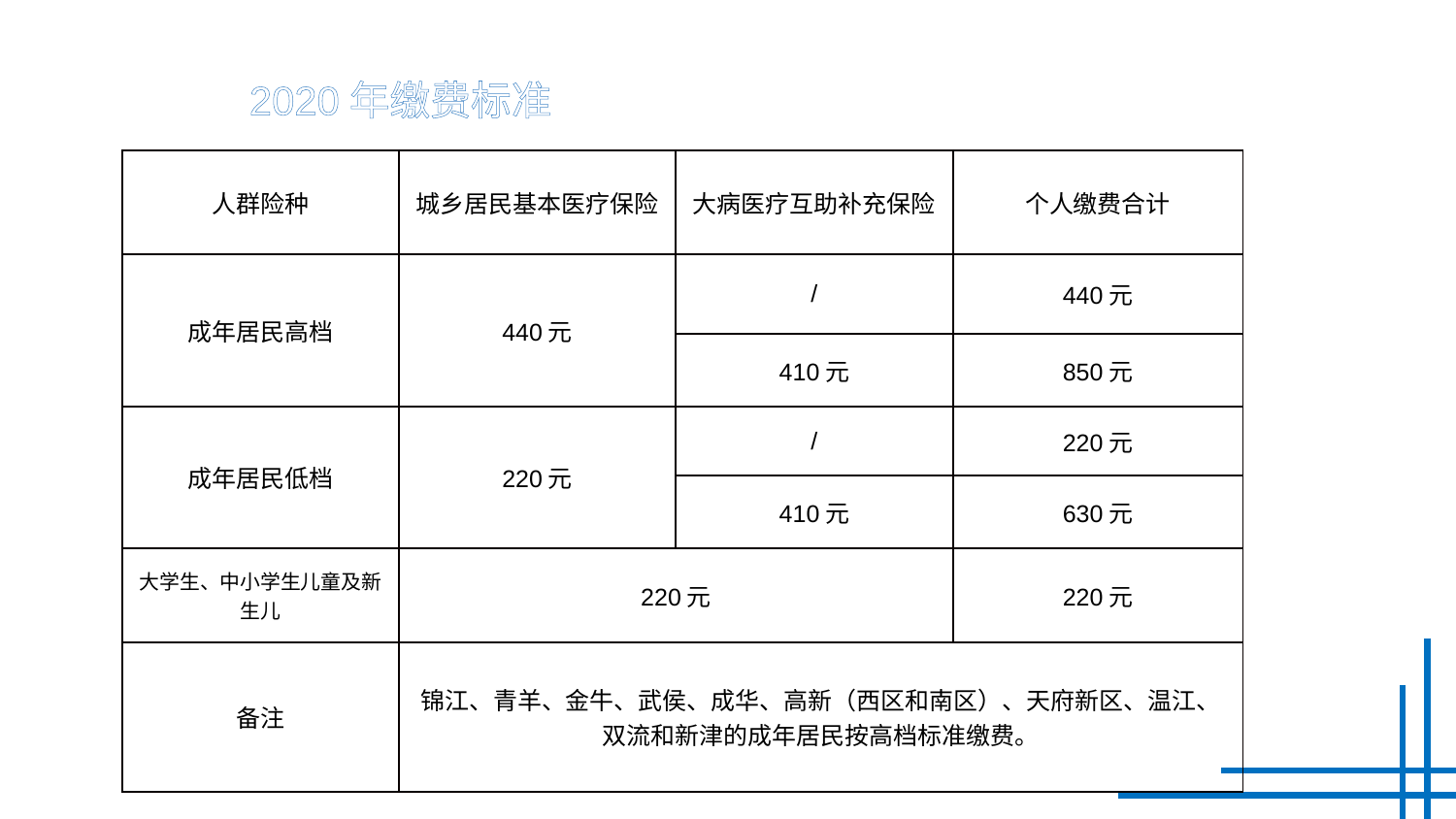

2020年缴费标准
| 人群险种 | 城乡居民基本医疗保险 | 大病医疗互助补充保险 | 个人缴费合计 |
| --- | --- | --- | --- |
| 成年居民高档 | 440元 | / | 440元 |
|  |  | 410元 | 850元 |
| 成年居民低档 | 220元 | / | 220元 |
|  |  | 410元 | 630元 |
| 大学生、中小学生儿童及新生儿 | 220元 |  | 220元 |
| 备注 | 锦江、青羊、金牛、武侯、成华、高新（西区和南区）、天府新区、温江、双流和新津的成年居民按高档标准缴费。 |  |  |